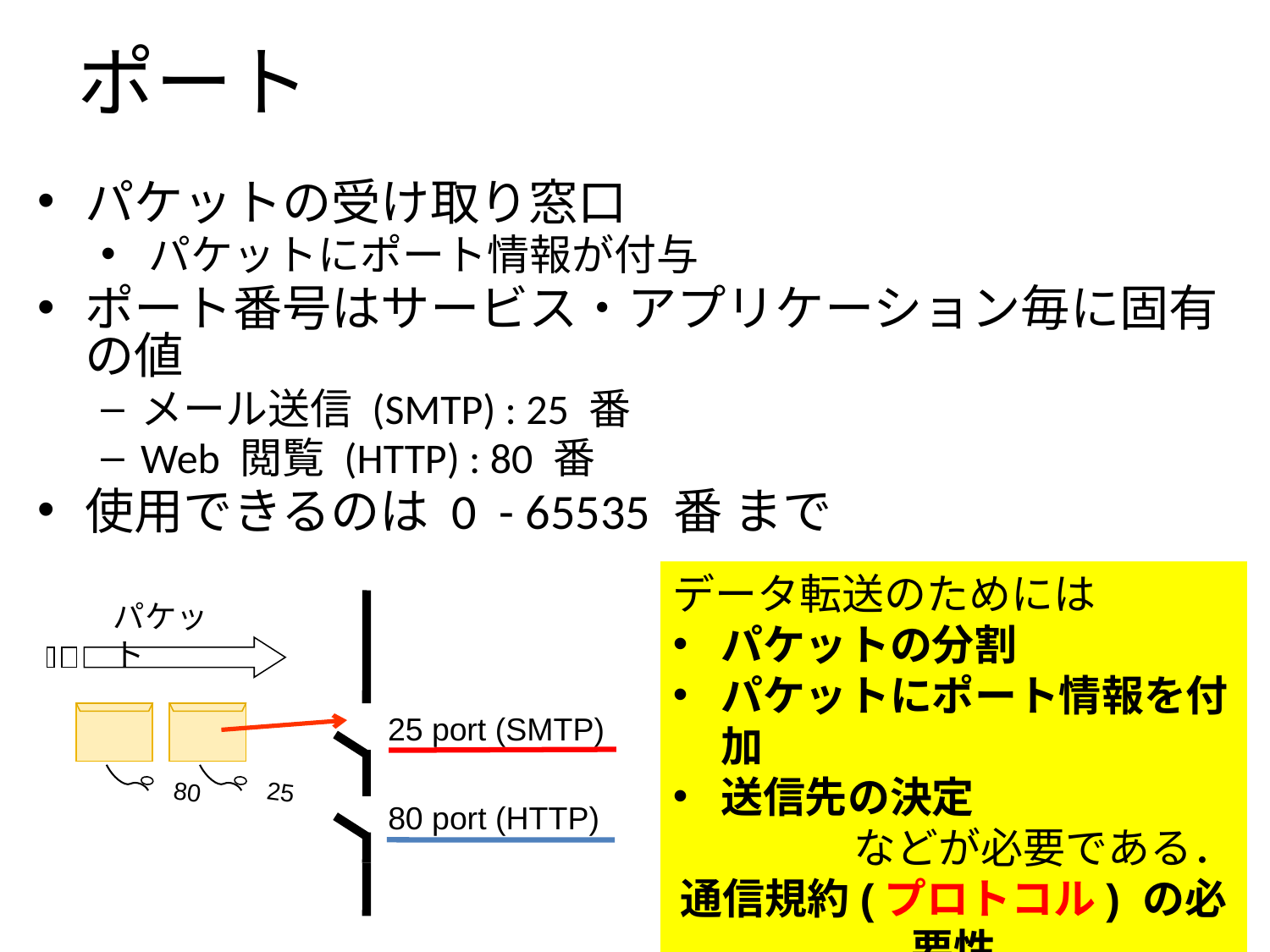

ポート
パケットの受け取り窓口
パケットにポート情報が付与
ポート番号はサービス・アプリケーション毎に固有の値
メール送信 (SMTP) : 25 番
Web 閲覧 (HTTP) : 80 番
使用できるのは 0  - 65535 番 まで

データ転送のためには
パケットの分割
パケットにポート情報を付加
送信先の決定
などが必要である．
通信規約(プロトコル) の必要性

パケット

25 port (SMTP)

25

22

80

80 port (HTTP)

パケット

25 port (SMTP)

25

80

80 port (HTTP)

14